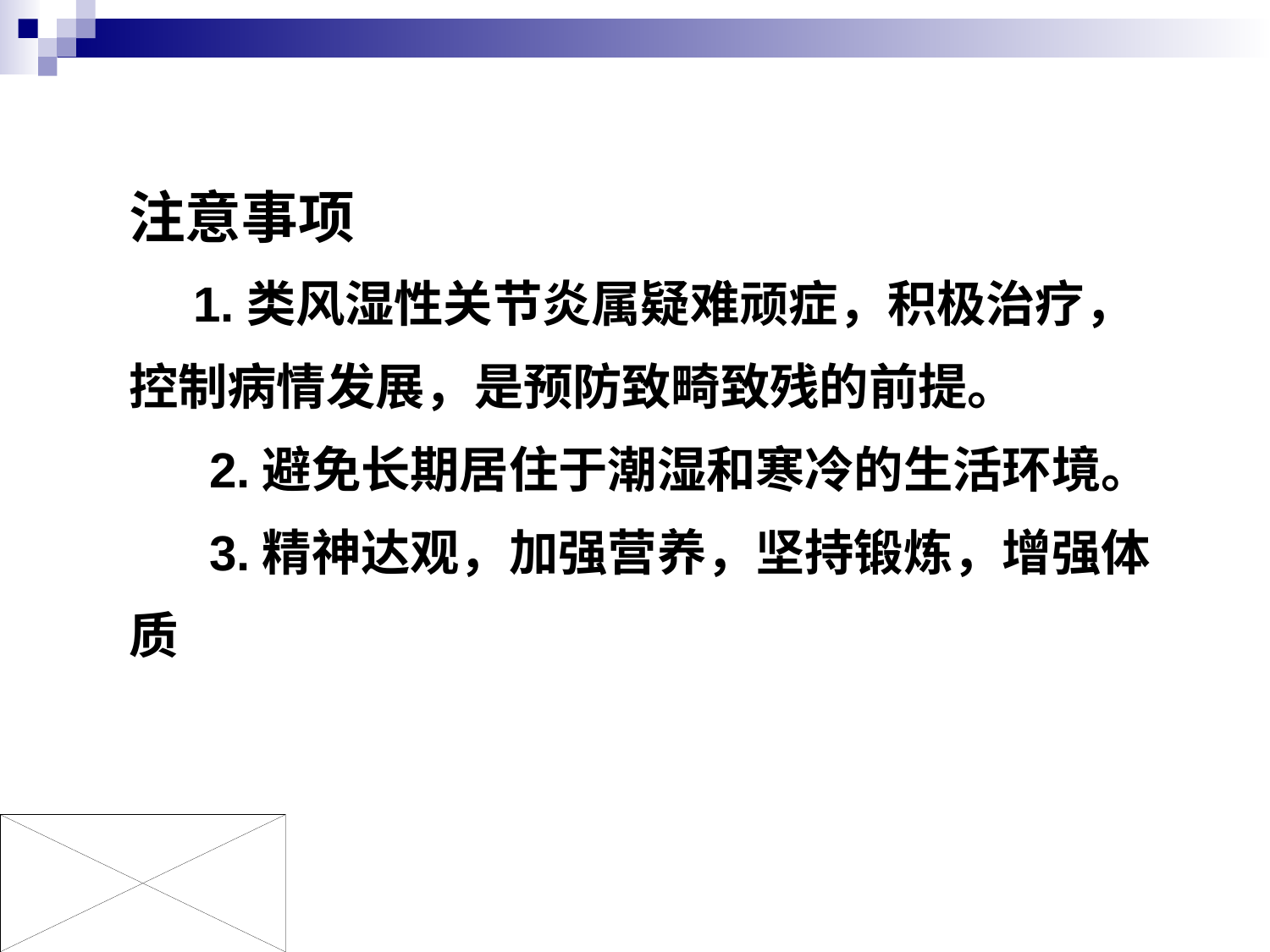

注意事项
    1.类风湿性关节炎属疑难顽症，积极治疗，控制病情发展，是预防致畸致残的前提。
    2.避免长期居住于潮湿和寒冷的生活环境。
    3.精神达观，加强营养，坚持锻炼，增强体质